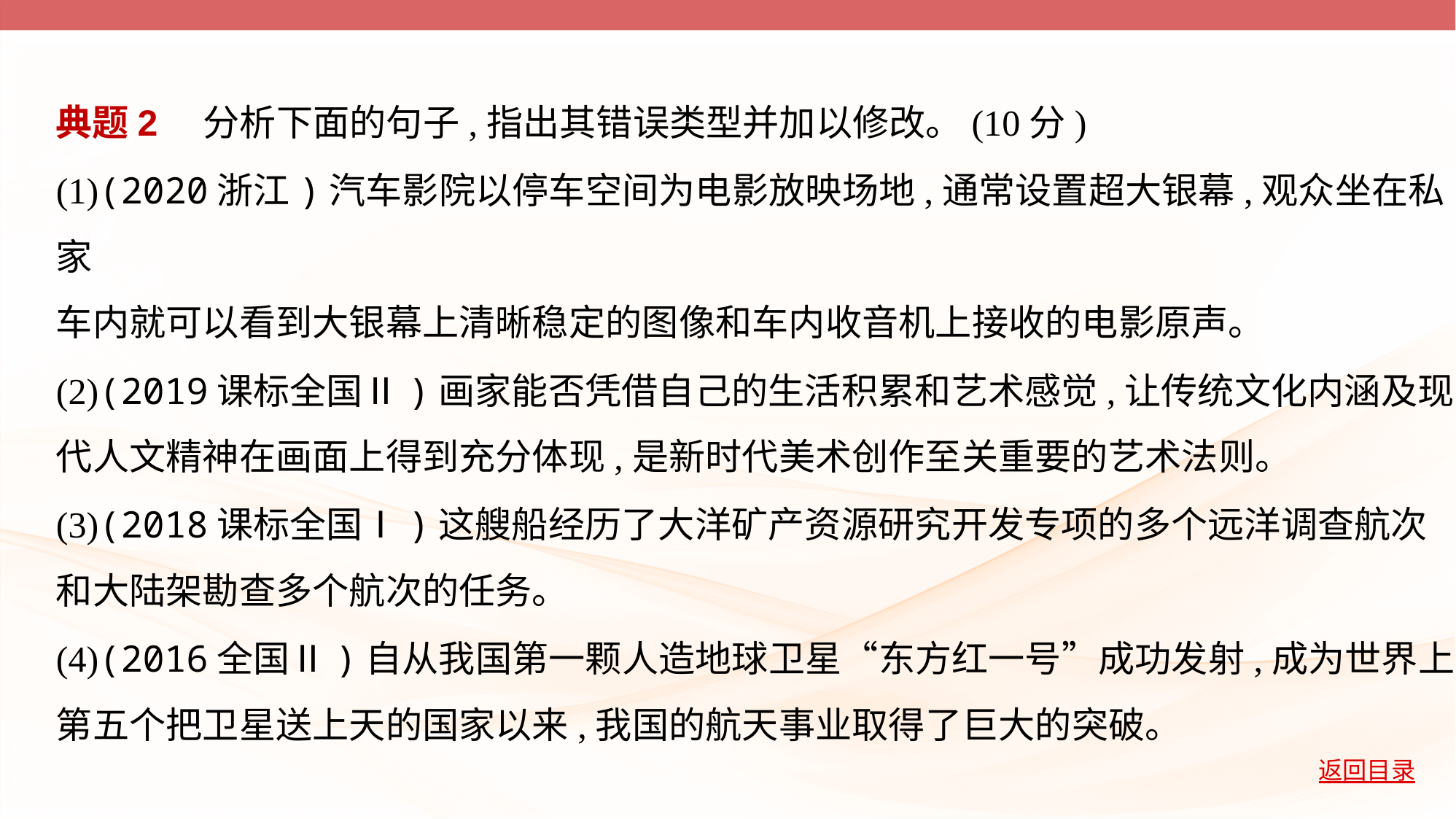

典题2　分析下面的句子,指出其错误类型并加以修改。(10分)
(1)(2020浙江)汽车影院以停车空间为电影放映场地,通常设置超大银幕,观众坐在私家
车内就可以看到大银幕上清晰稳定的图像和车内收音机上接收的电影原声。
(2)(2019课标全国Ⅱ)画家能否凭借自己的生活积累和艺术感觉,让传统文化内涵及现
代人文精神在画面上得到充分体现,是新时代美术创作至关重要的艺术法则。
(3)(2018课标全国Ⅰ)这艘船经历了大洋矿产资源研究开发专项的多个远洋调查航次
和大陆架勘查多个航次的任务。
(4)(2016全国Ⅱ)自从我国第一颗人造地球卫星“东方红一号”成功发射,成为世界上
第五个把卫星送上天的国家以来,我国的航天事业取得了巨大的突破。